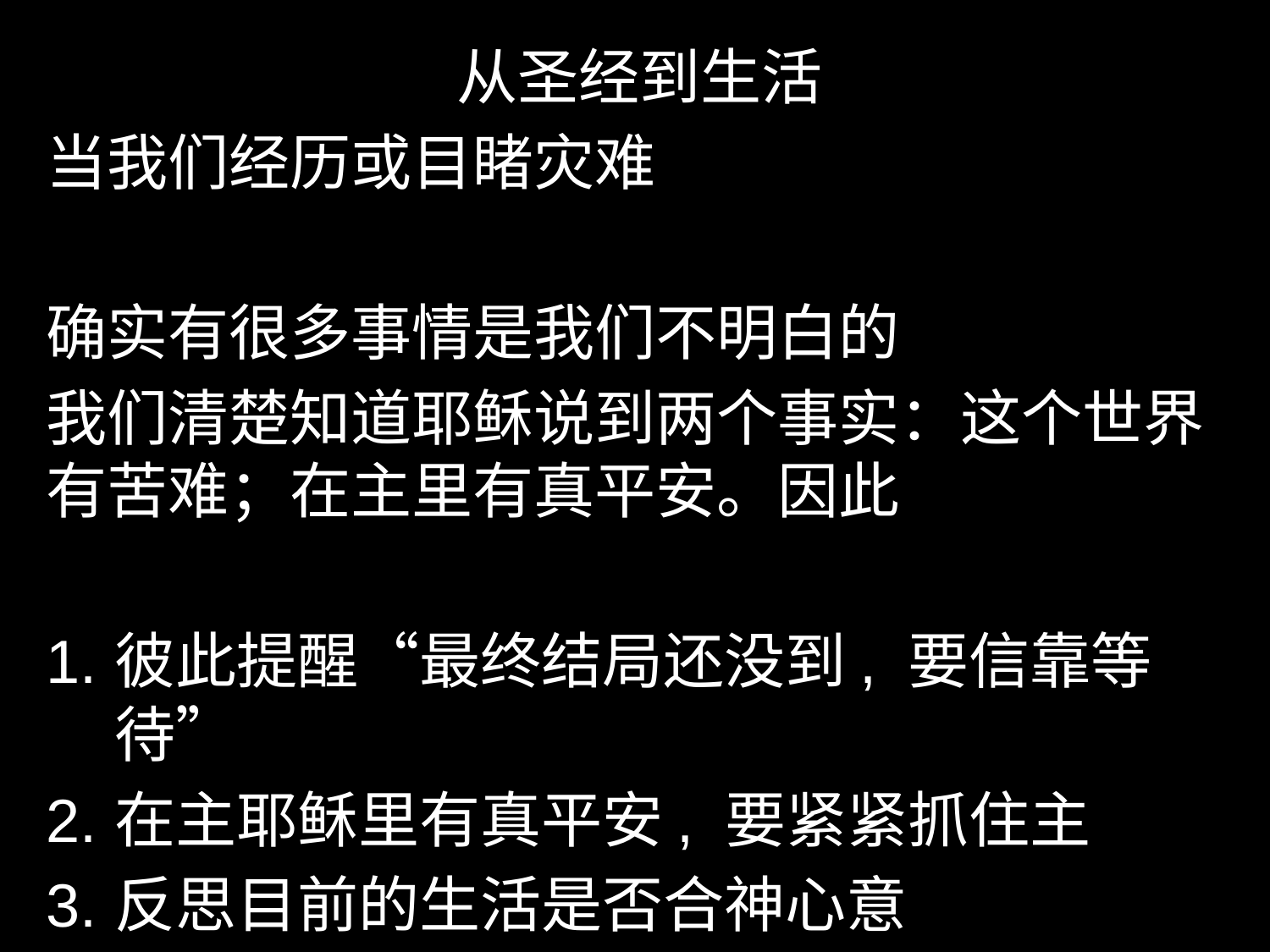

从圣经到生活
当我们经历或目睹灾难

确实有很多事情是我们不明白的
我们清楚知道耶稣说到两个事实：这个世界有苦难；在主里有真平安。因此

彼此提醒“最终结局还没到, 要信靠等待”
在主耶稣里有真平安, 要紧紧抓住主
反思目前的生活是否合神心意